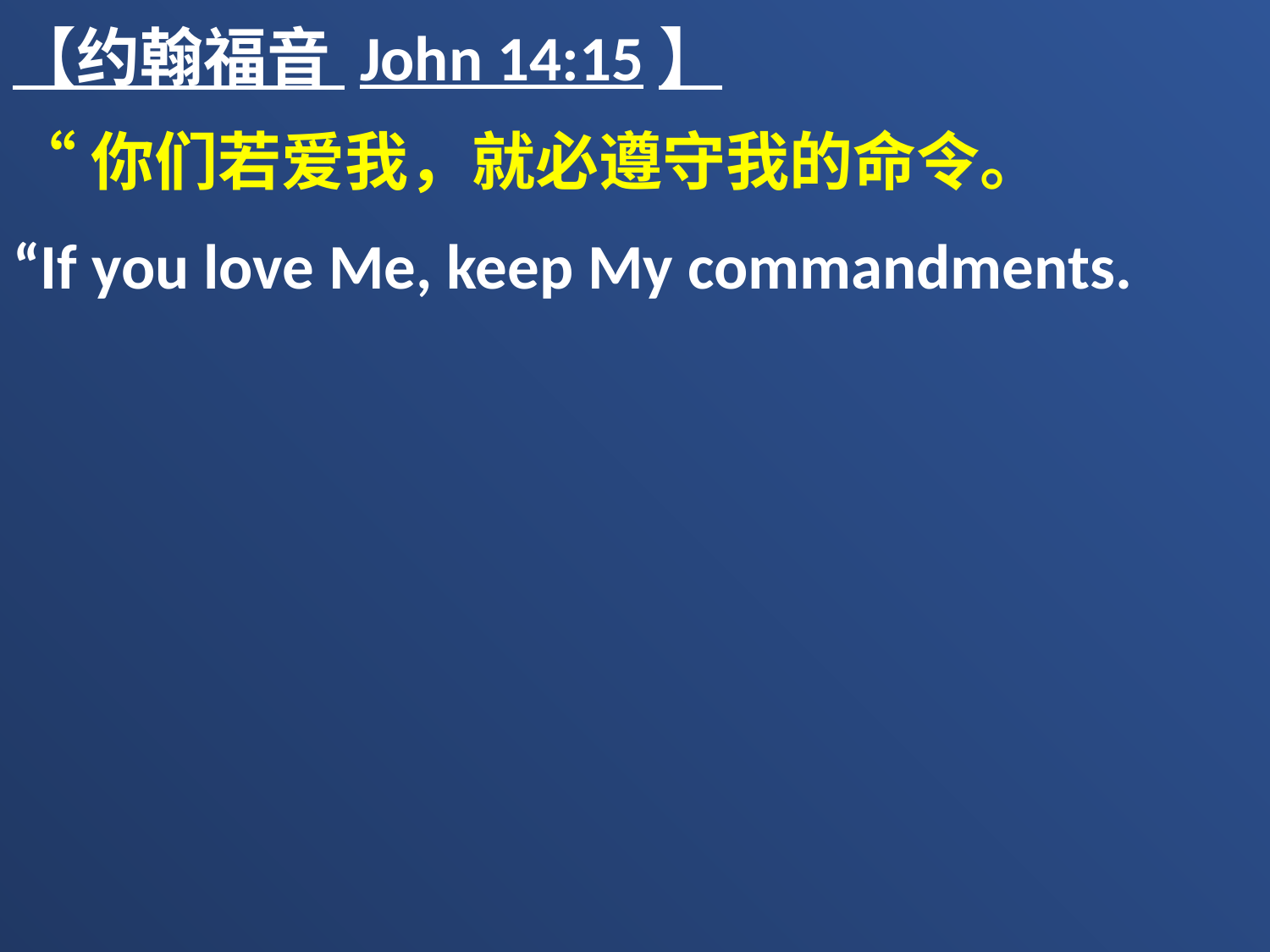

【约翰福音 John 14:15】
“你们若爱我，就必遵守我的命令。
“If you love Me, keep My commandments.